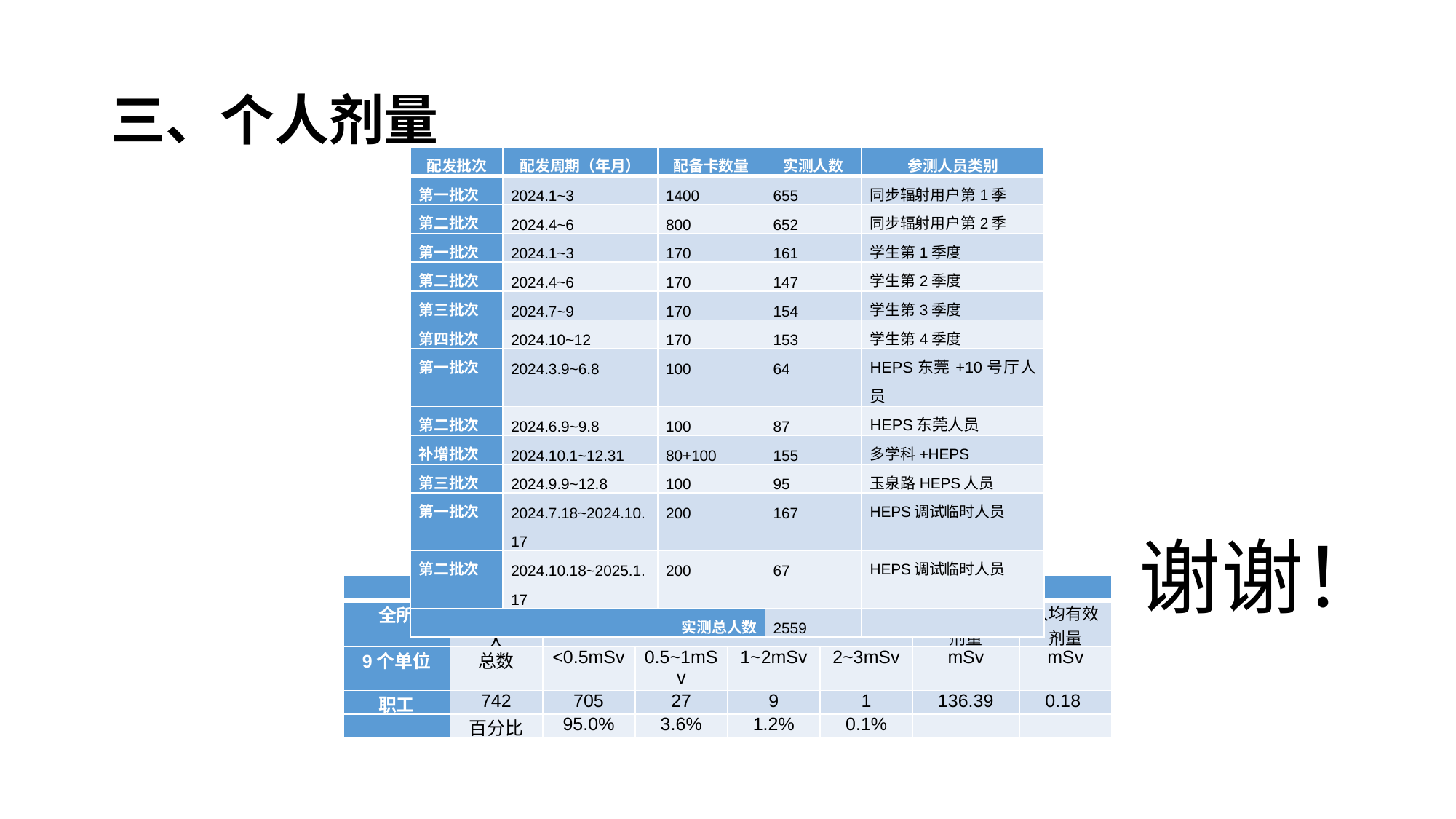

# 三、个人剂量
| 配发批次 | 配发周期（年月） | 配备卡数量 | 实测人数 | 参测人员类别 |
| --- | --- | --- | --- | --- |
| 第一批次 | 2024.1~3 | 1400 | 655 | 同步辐射用户第1季 |
| 第二批次 | 2024.4~6 | 800 | 652 | 同步辐射用户第2季 |
| 第一批次 | 2024.1~3 | 170 | 161 | 学生第1季度 |
| 第二批次 | 2024.4~6 | 170 | 147 | 学生第2季度 |
| 第三批次 | 2024.7~9 | 170 | 154 | 学生第3季度 |
| 第四批次 | 2024.10~12 | 170 | 153 | 学生第4季度 |
| 第一批次 | 2024.3.9~6.8 | 100 | 64 | HEPS东莞+10号厅人员 |
| 第二批次 | 2024.6.9~9.8 | 100 | 87 | HEPS东莞人员 |
| 补增批次 | 2024.10.1~12.31 | 80+100 | 155 | 多学科+HEPS |
| 第三批次 | 2024.9.9~12.8 | 100 | 95 | 玉泉路HEPS人员 |
| 第一批次 | 2024.7.18~2024.10.17 | 200 | 167 | HEPS调试临时人员 |
| 第二批次 | 2024.10.18~2025.1.17 | 200 | 67 | HEPS调试临时人员 |
| 实测总人数 |  |  | 2559 |  |
谢谢！
|  | 2024.1~2024.12 |  |  |  |  |  |  |
| --- | --- | --- | --- | --- | --- | --- | --- |
| 全所 | 年度参测人 | 有效剂量频数分布（人数） |  |  |  | 年集体有效剂量 | 人均有效剂量 |
| 9个单位 | 总数 | <0.5mSv | 0.5~1mSv | 1~2mSv | 2~3mSv | mSv | mSv |
| 职工 | 742 | 705 | 27 | 9 | 1 | 136.39 | 0.18 |
|  | 百分比 | 95.0% | 3.6% | 1.2% | 0.1% |  |  |